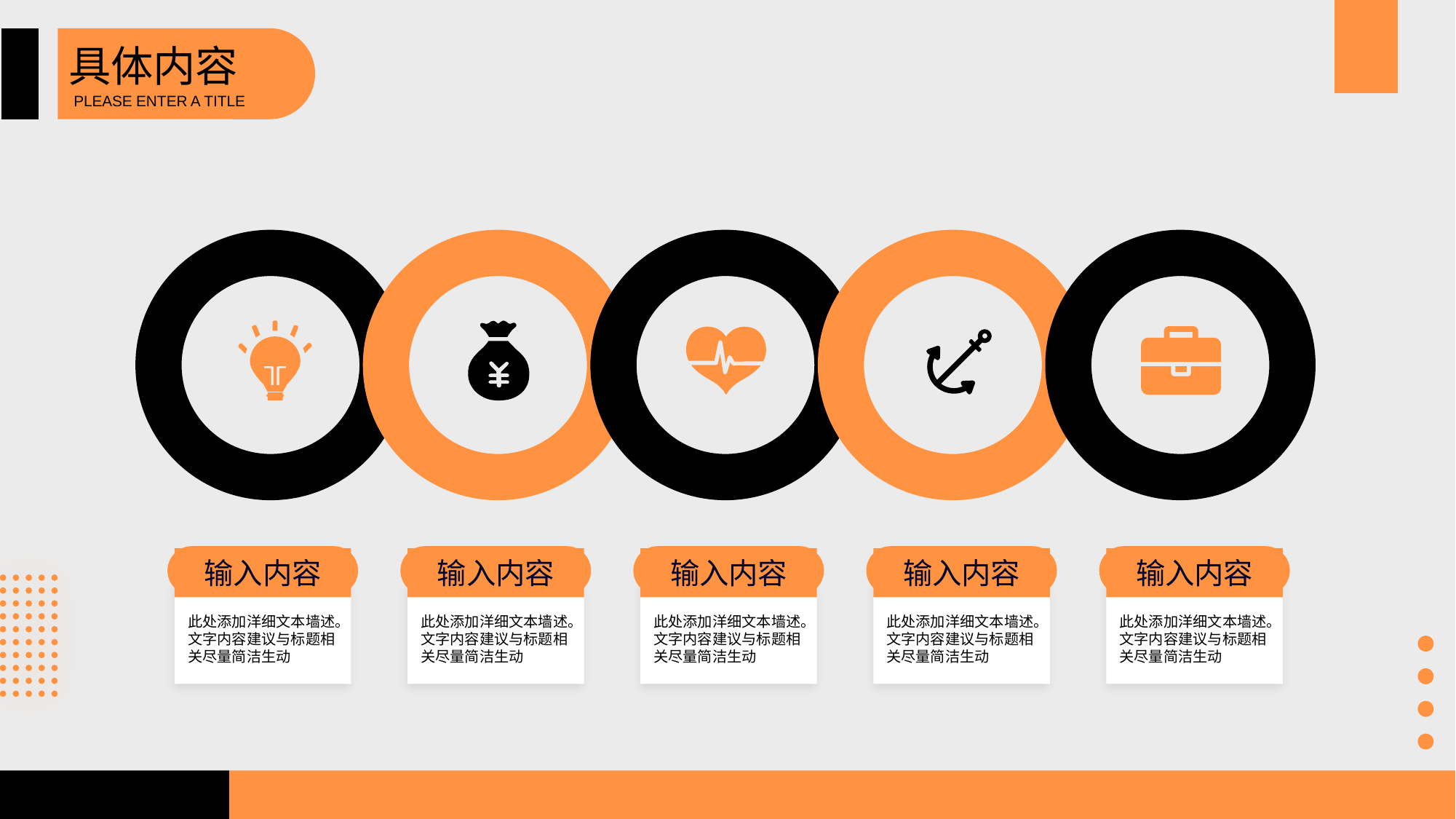

具体内容
PLEASE ENTER A TITLE

输入内容

输入内容

输入内容

输入内容

输入内容

此处添加洋细文本墙述。文字内容建议与标题相关尽量简洁生动
此处添加洋细文本墙述。文字内容建议与标题相关尽量简洁生动
此处添加洋细文本墙述。文字内容建议与标题相关尽量简洁生动
此处添加洋细文本墙述。文字内容建议与标题相关尽量简洁生动
此处添加洋细文本墙述。文字内容建议与标题相关尽量简洁生动